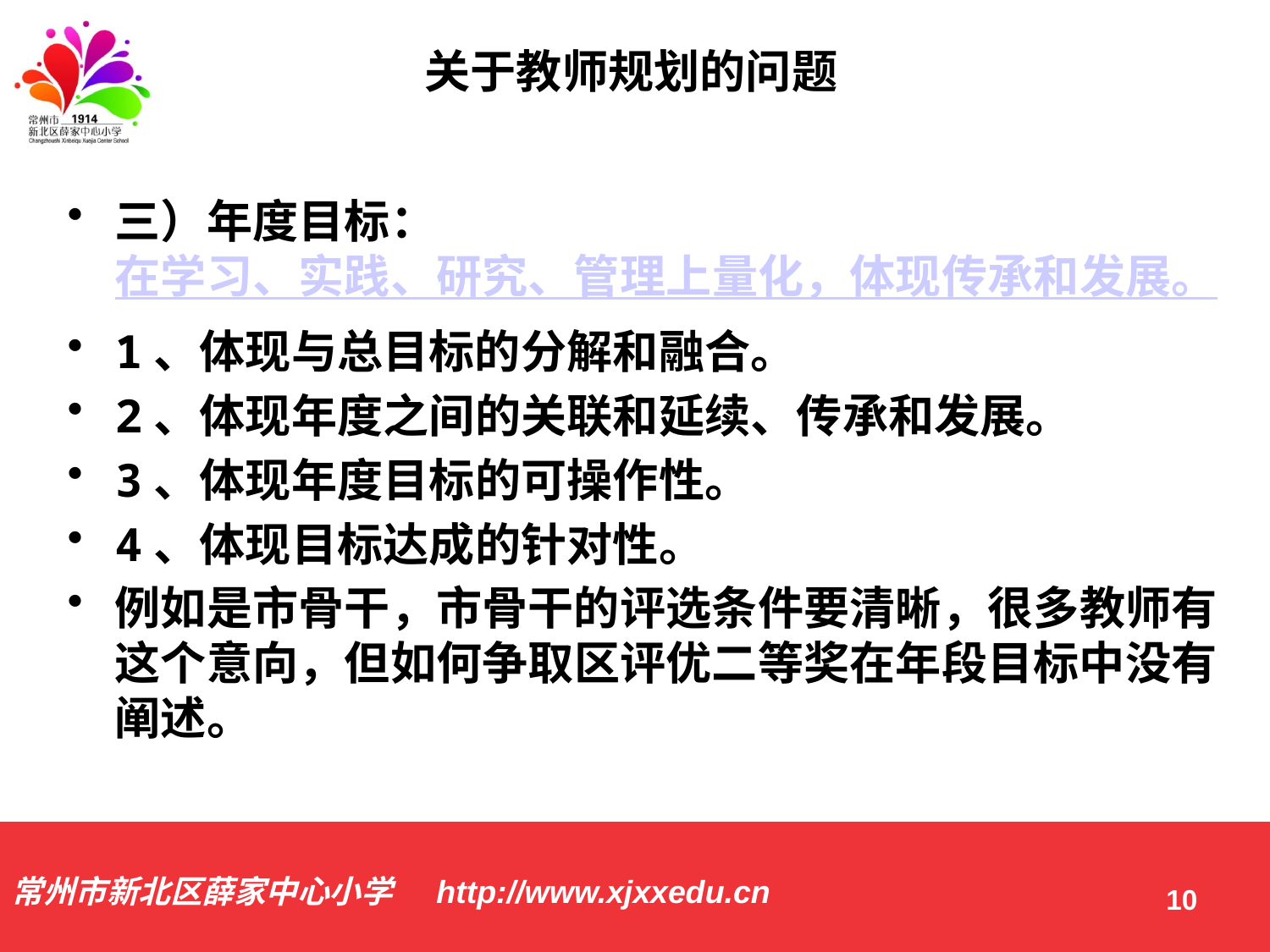

关于教师规划的问题
三）年度目标：在学习、实践、研究、管理上量化，体现传承和发展。
1、体现与总目标的分解和融合。
2、体现年度之间的关联和延续、传承和发展。
3、体现年度目标的可操作性。
4、体现目标达成的针对性。
例如是市骨干，市骨干的评选条件要清晰，很多教师有这个意向，但如何争取区评优二等奖在年段目标中没有阐述。
10